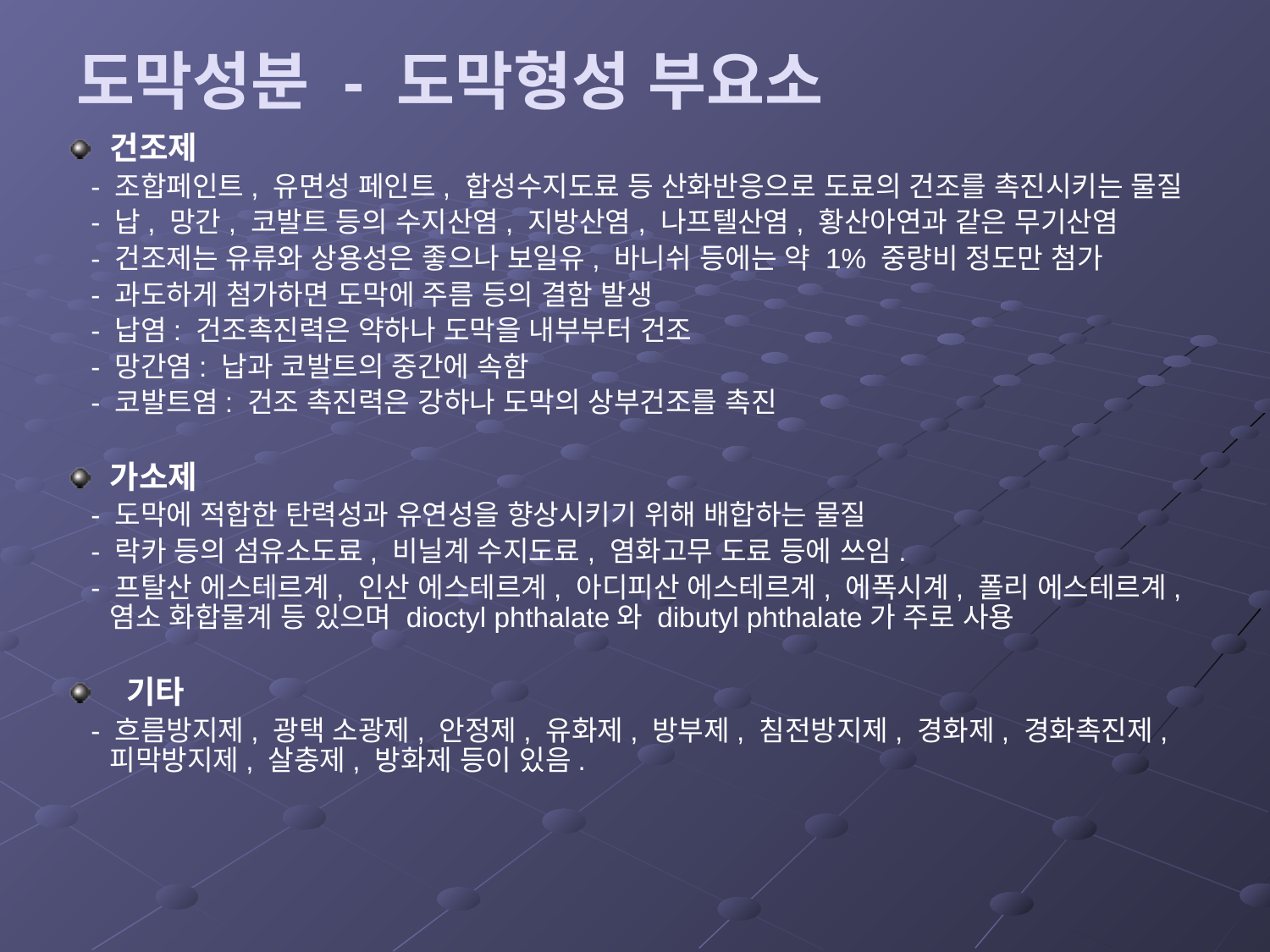

# 도막성분 - 도막형성 부요소
건조제
   - 조합페인트, 유면성 페인트, 합성수지도료 등 산화반응으로 도료의 건조를 촉진시키는 물질
   - 납, 망간, 코발트 등의 수지산염, 지방산염, 나프텔산염, 황산아연과 같은 무기산염
   - 건조제는 유류와 상용성은 좋으나 보일유, 바니쉬 등에는 약 1% 중량비 정도만 첨가
   - 과도하게 첨가하면 도막에 주름 등의 결함 발생
   - 납염: 건조촉진력은 약하나 도막을 내부부터 건조
   - 망간염: 납과 코발트의 중간에 속함
   - 코발트염: 건조 촉진력은 강하나 도막의 상부건조를 촉진

가소제
   - 도막에 적합한 탄력성과 유연성을 향상시키기 위해 배합하는 물질
   - 락카 등의 섬유소도료, 비닐계 수지도료, 염화고무 도료 등에 쓰임.
   - 프탈산 에스테르계, 인산 에스테르계, 아디피산 에스테르계, 에폭시계, 폴리 에스테르계, 염소 화합물계 등 있으며 dioctyl phthalate와 dibutyl phthalate가 주로 사용

 기타
   - 흐름방지제, 광택 소광제, 안정제, 유화제, 방부제, 침전방지제, 경화제, 경화촉진제, 피막방지제, 살충제, 방화제 등이 있음.